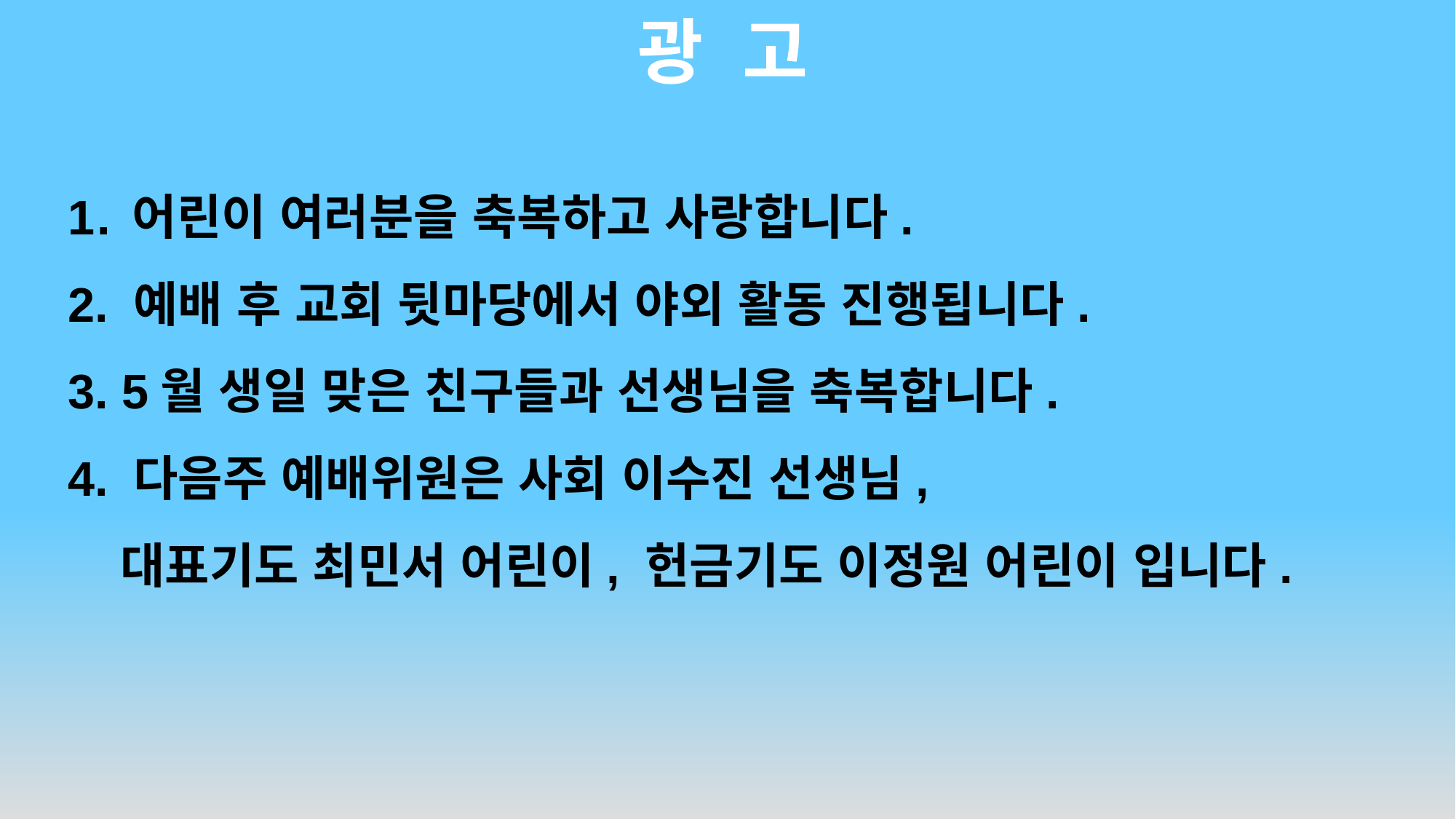

# 광  고
어린이 여러분을 축복하고 사랑합니다.
2. 예배 후 교회 뒷마당에서 야외 활동 진행됩니다.
3. 5월 생일 맞은 친구들과 선생님을 축복합니다.
4. 다음주 예배위원은 사회 이수진 선생님,
   대표기도 최민서 어린이, 헌금기도 이정원 어린이 입니다.